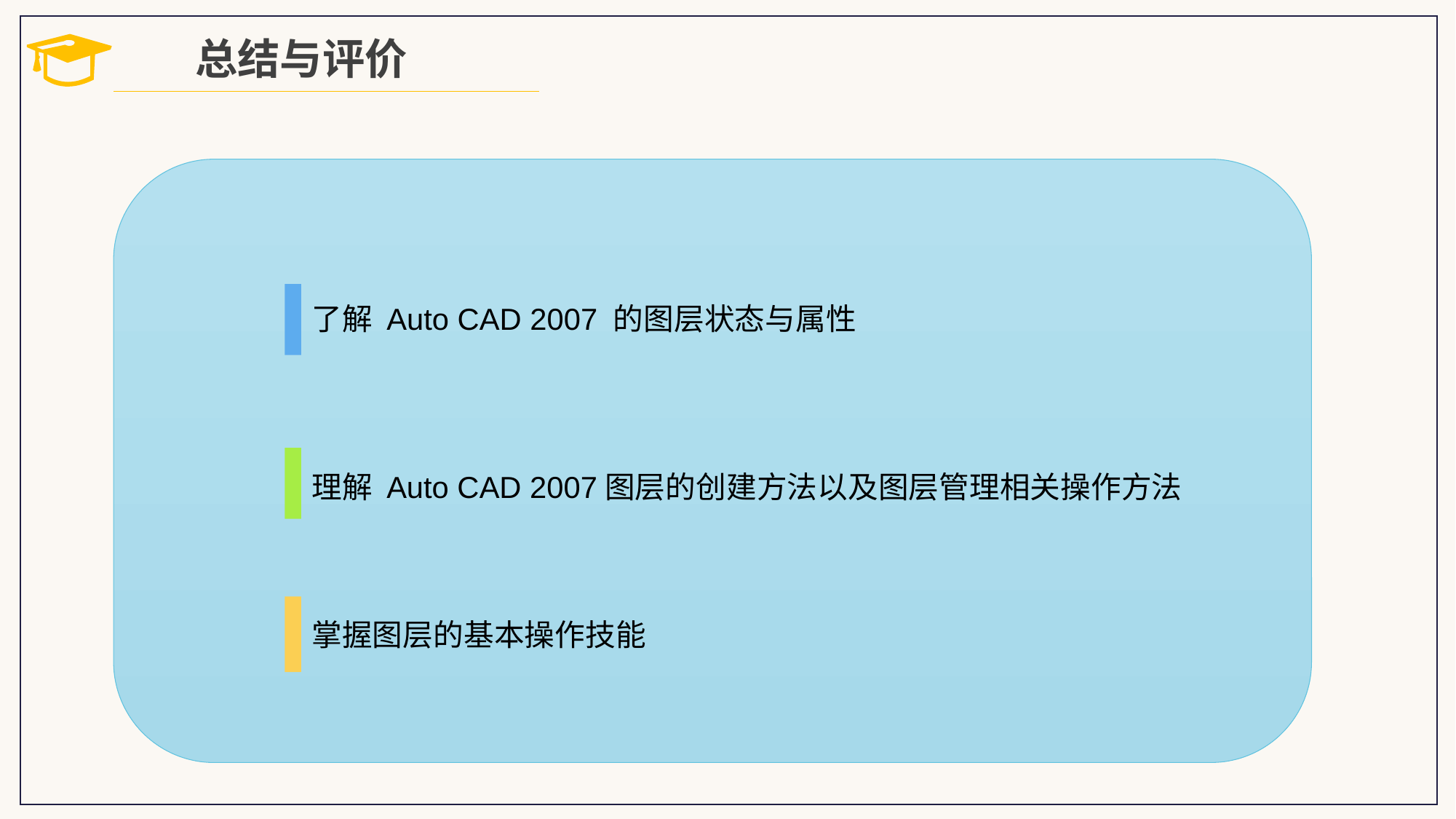

总结与评价

了解 Auto CAD 2007 的图层状态与属性

理解 Auto CAD 2007图层的创建方法以及图层管理相关操作方法

掌握图层的基本操作技能